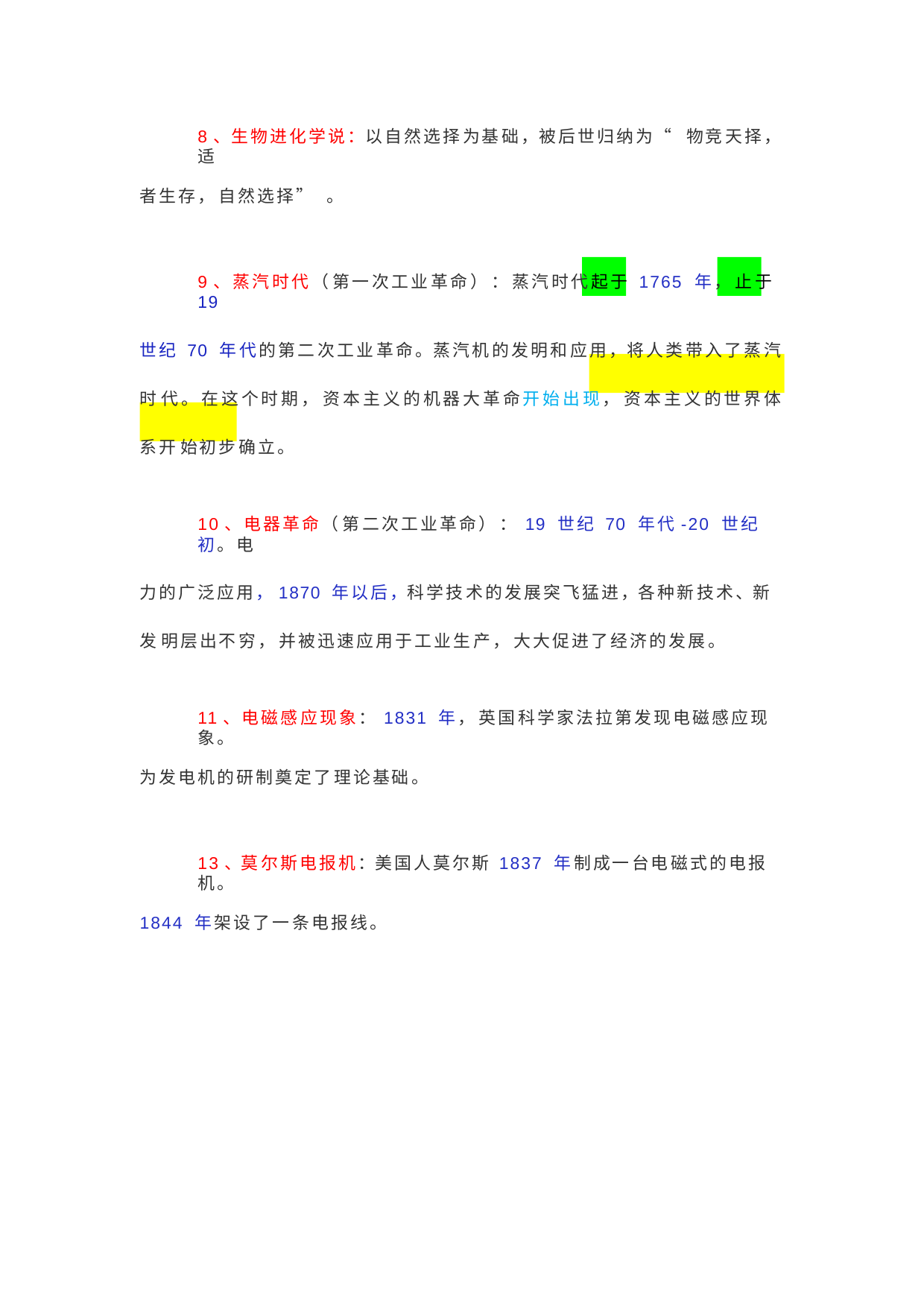

8、生物进化学说：以自然选择为基础，被后世归纳为“ 物竞天择，适

者生存， 自然选择”。

9、蒸汽时代（ 第一次工业革命） ： 蒸汽时代起于 1765 年， 止于 19
世纪 70 年代的第二次工业革命。蒸汽机的发明和应用，将人类带入了蒸汽时 代。在这个时期， 资本主义的机器大革命开始出现， 资本主义的世界体系开 始初步确立。

10、电器革命（ 第二次工业革命） ： 19 世纪 70 年代-20 世纪初。电
力的广泛应用，1870 年以后，科学技术的发展突飞猛进，各种新技术、新发 明层出不穷， 并被迅速应用于工业生产， 大大促进了经济的发展。
11、电磁感应现象： 1831 年， 英国科学家法拉第发现电磁感应现象。

为发电机的研制奠定了理论基础。
13、莫尔斯电报机：美国人莫尔斯 1837 年制成一台电磁式的电报机。

1844 年架设了一条电报线。